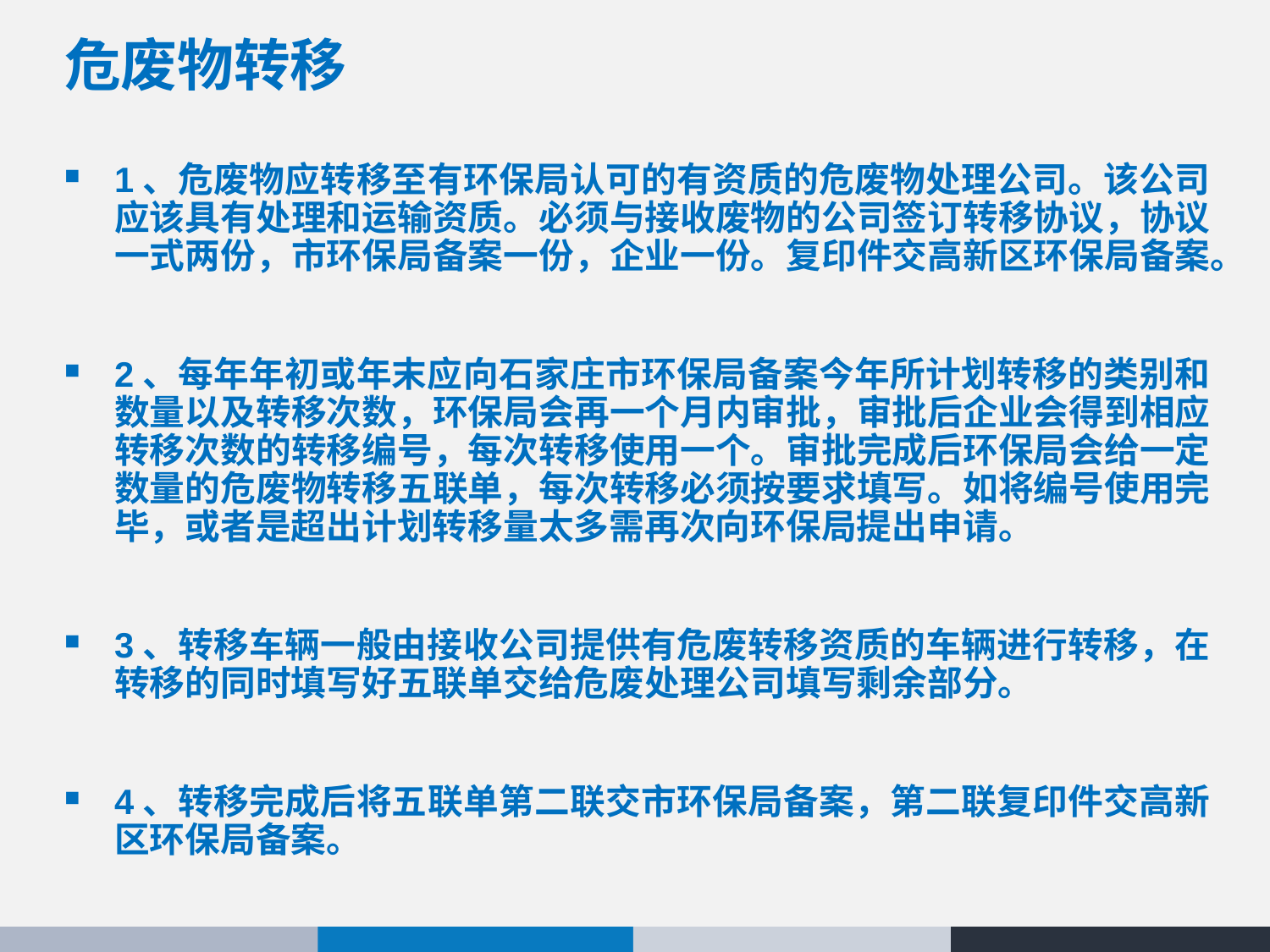

# 危废物转移
1、危废物应转移至有环保局认可的有资质的危废物处理公司。该公司应该具有处理和运输资质。必须与接收废物的公司签订转移协议，协议一式两份，市环保局备案一份，企业一份。复印件交高新区环保局备案。

2、每年年初或年末应向石家庄市环保局备案今年所计划转移的类别和数量以及转移次数，环保局会再一个月内审批，审批后企业会得到相应转移次数的转移编号，每次转移使用一个。审批完成后环保局会给一定数量的危废物转移五联单，每次转移必须按要求填写。如将编号使用完毕，或者是超出计划转移量太多需再次向环保局提出申请。

3、转移车辆一般由接收公司提供有危废转移资质的车辆进行转移，在转移的同时填写好五联单交给危废处理公司填写剩余部分。

4、转移完成后将五联单第二联交市环保局备案，第二联复印件交高新区环保局备案。